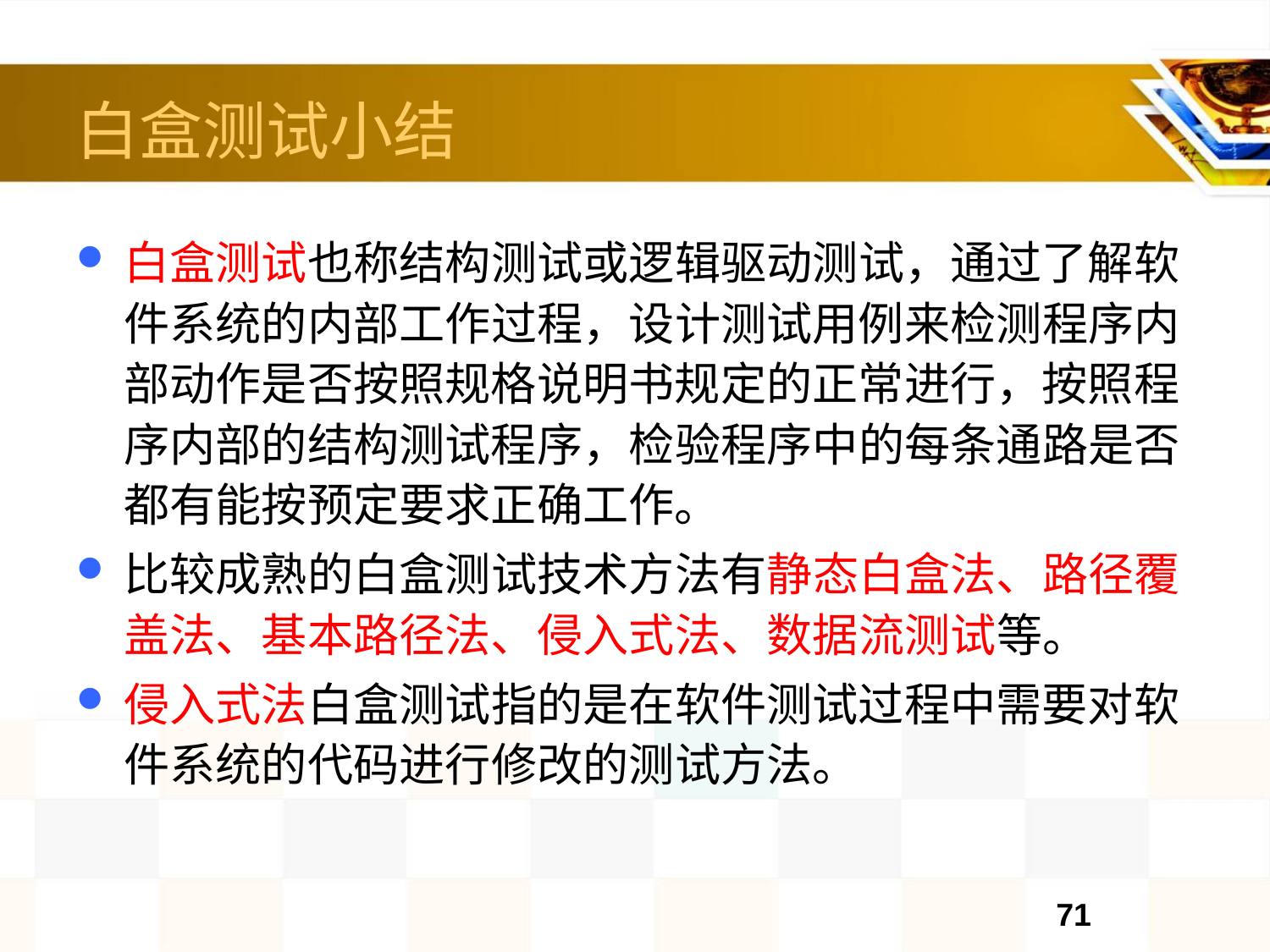

# 白盒测试小结
白盒测试也称结构测试或逻辑驱动测试，通过了解软件系统的内部工作过程，设计测试用例来检测程序内部动作是否按照规格说明书规定的正常进行，按照程序内部的结构测试程序，检验程序中的每条通路是否都有能按预定要求正确工作。
比较成熟的白盒测试技术方法有静态白盒法、路径覆盖法、基本路径法、侵入式法、数据流测试等。
侵入式法白盒测试指的是在软件测试过程中需要对软件系统的代码进行修改的测试方法。